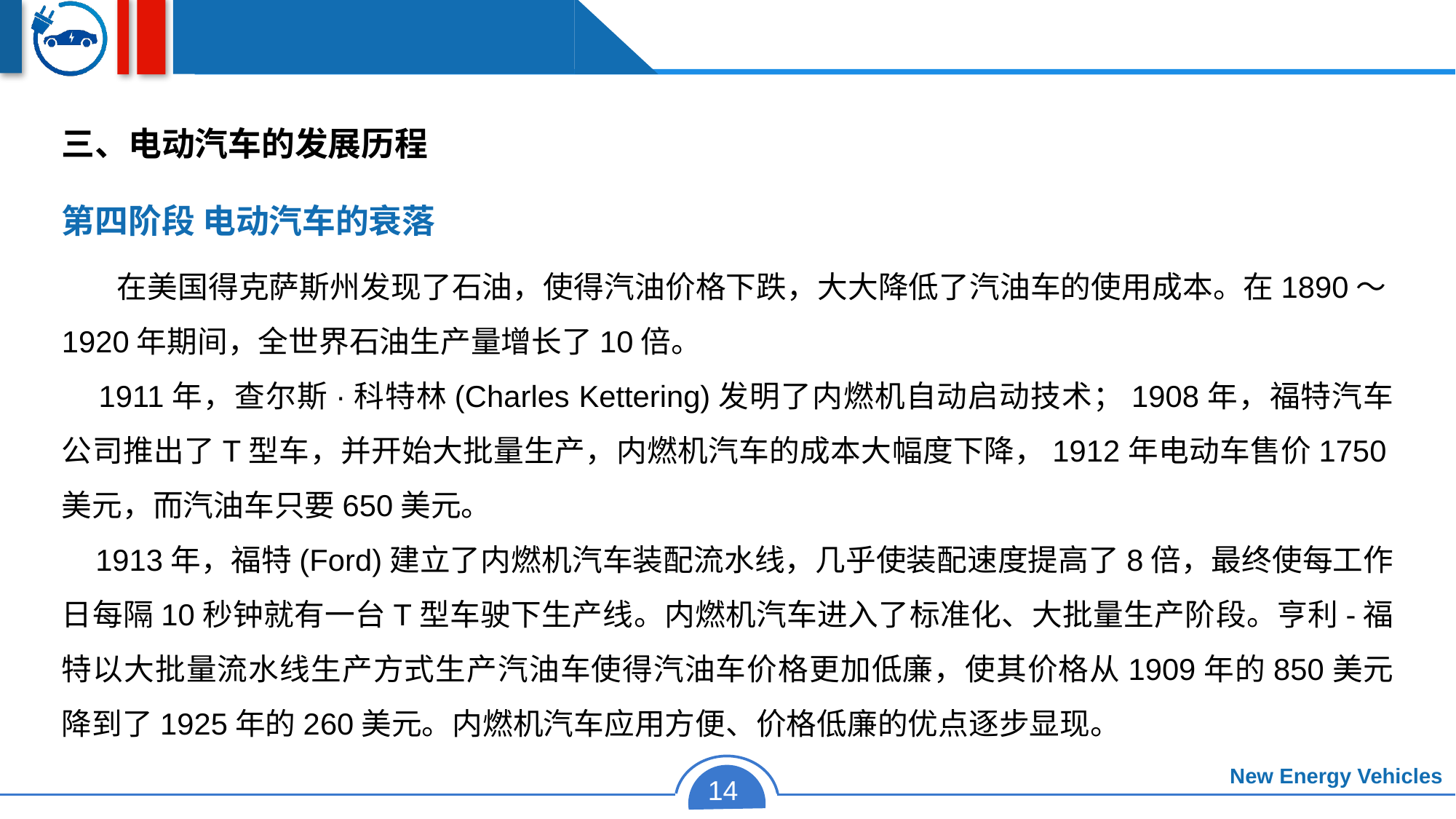

三、电动汽车的发展历程
第四阶段 电动汽车的衰落
       在美国得克萨斯州发现了石油，使得汽油价格下跌，大大降低了汽油车的使用成本。在1890～1920年期间，全世界石油生产量增长了10倍。
    1911年，查尔斯·科特林(Charles Kettering)发明了内燃机自动启动技术；1908年，福特汽车公司推出了T型车，并开始大批量生产，内燃机汽车的成本大幅度下降，1912年电动车售价1750美元，而汽油车只要650美元。
    1913年，福特(Ford)建立了内燃机汽车装配流水线，几乎使装配速度提高了8倍，最终使每工作日每隔10秒钟就有一台T型车驶下生产线。内燃机汽车进入了标准化、大批量生产阶段。亨利-福特以大批量流水线生产方式生产汽油车使得汽油车价格更加低廉，使其价格从1909年的850美元降到了1925年的260美元。内燃机汽车应用方便、价格低廉的优点逐步显现。